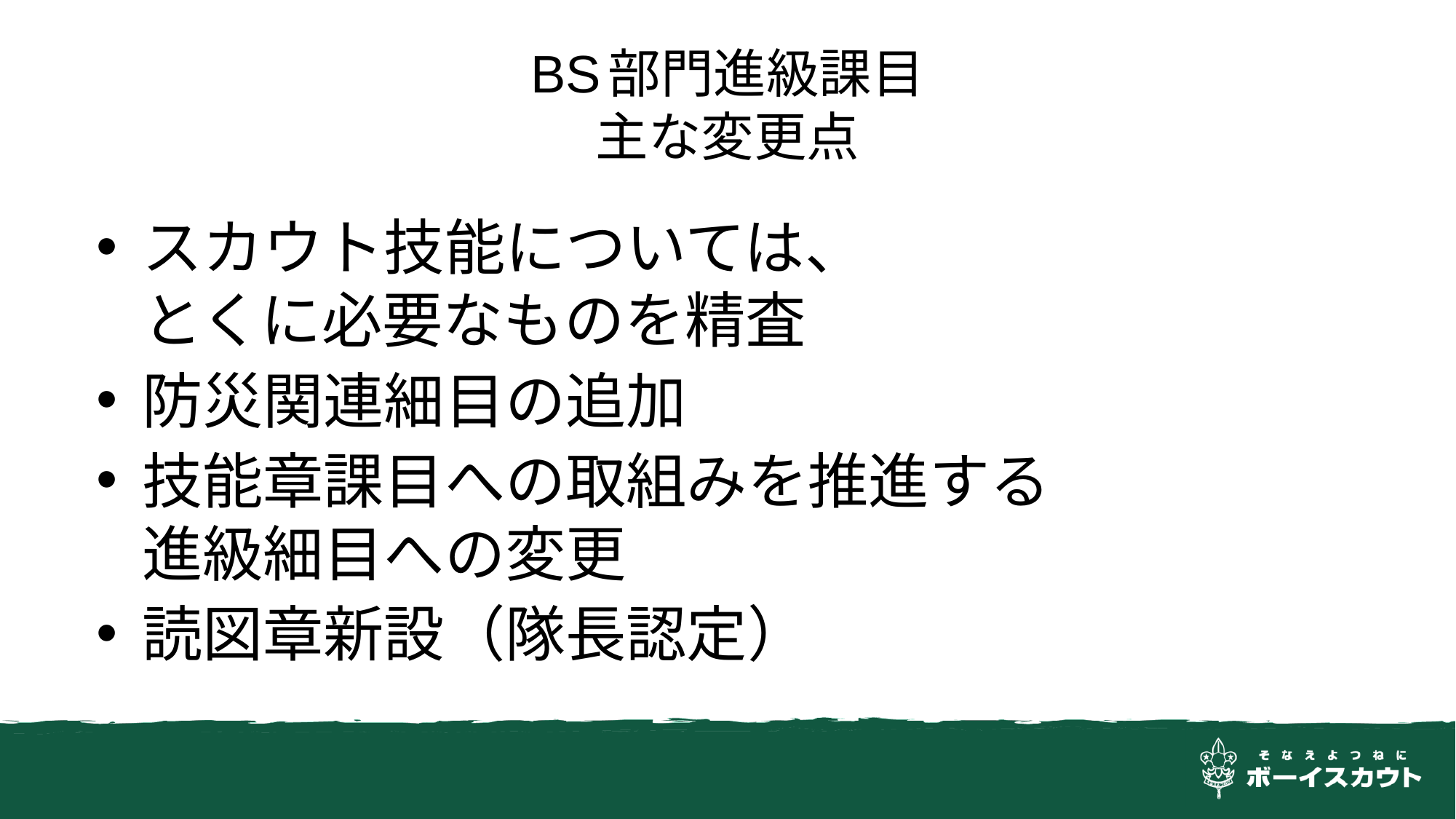

# BS部門進級課目 主な変更点
スカウト技能については、
とくに必要なものを精査
防災関連細目の追加
技能章課目への取組みを推進する
進級細目への変更
読図章新設（隊長認定）